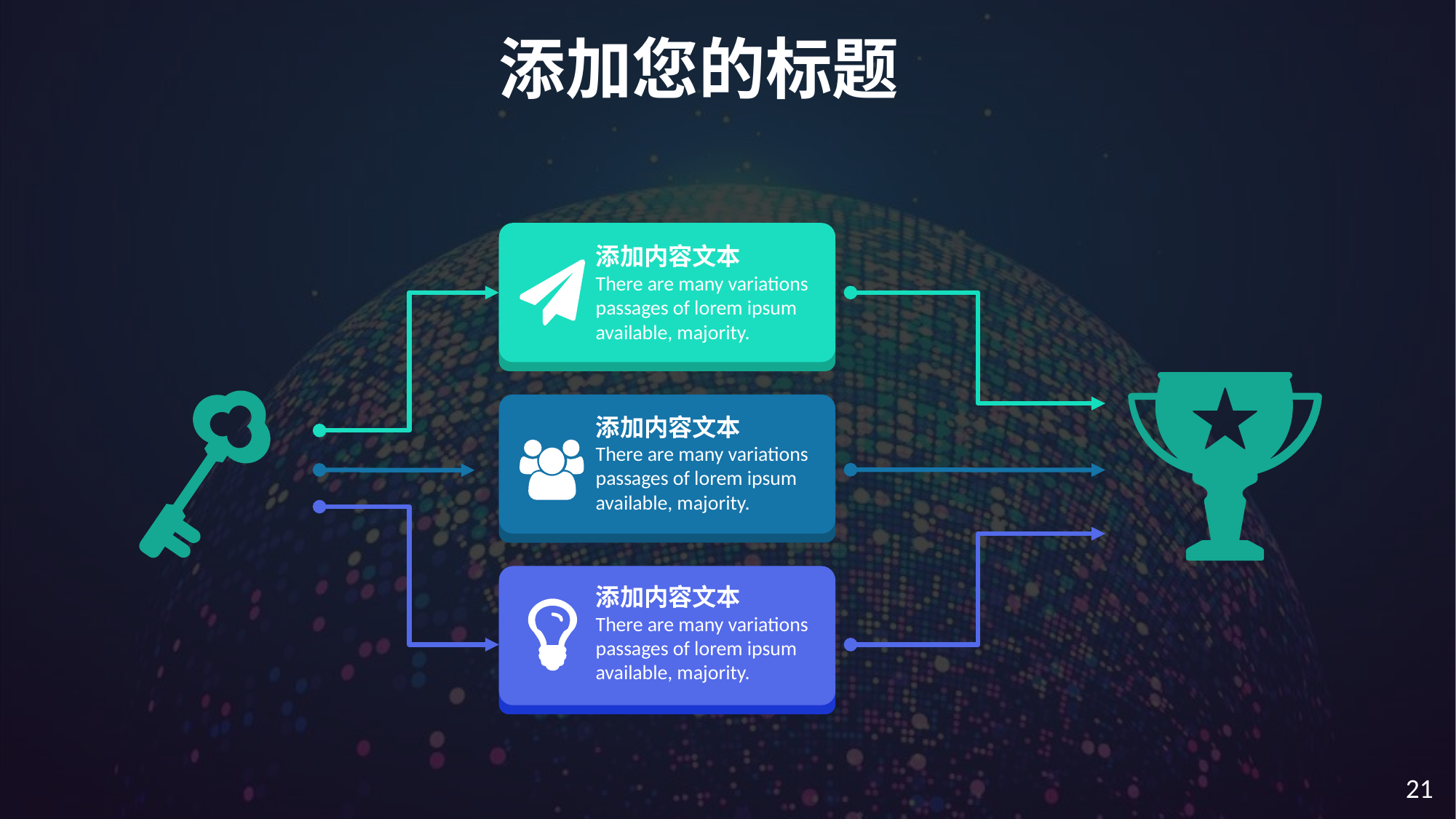

添加您的标题

添加内容文本
There are many variations  passages of lorem ipsum available, majority.

添加内容文本
There are many variations  passages of lorem ipsum available, majority.

添加内容文本
There are many variations passages of lorem ipsum available, majority.

21